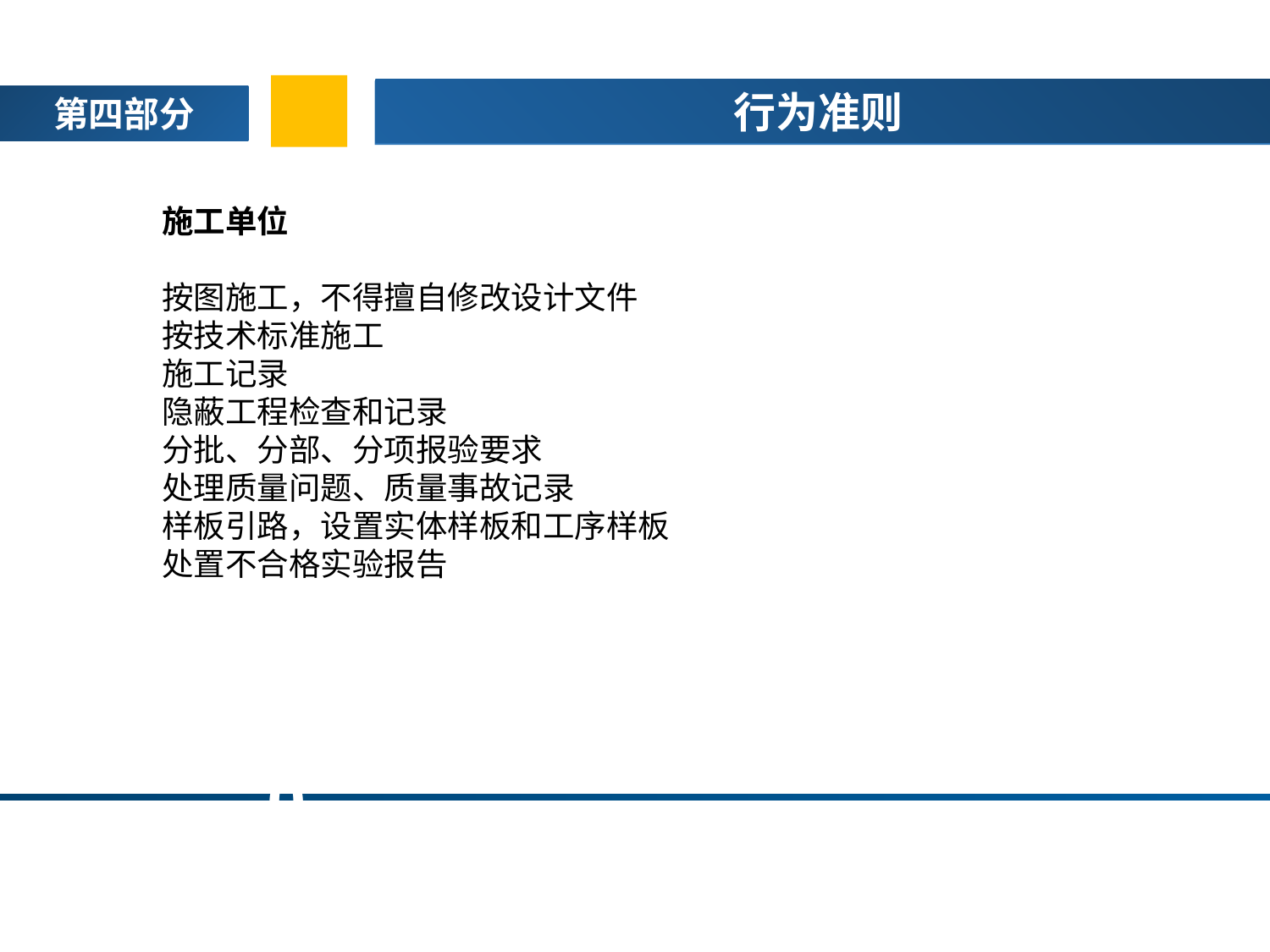

行为准则

第四部分
施工单位

按图施工，不得擅自修改设计文件
按技术标准施工
施工记录
隐蔽工程检查和记录
分批、分部、分项报验要求
处理质量问题、质量事故记录
样板引路，设置实体样板和工序样板
处置不合格实验报告
02
0
05